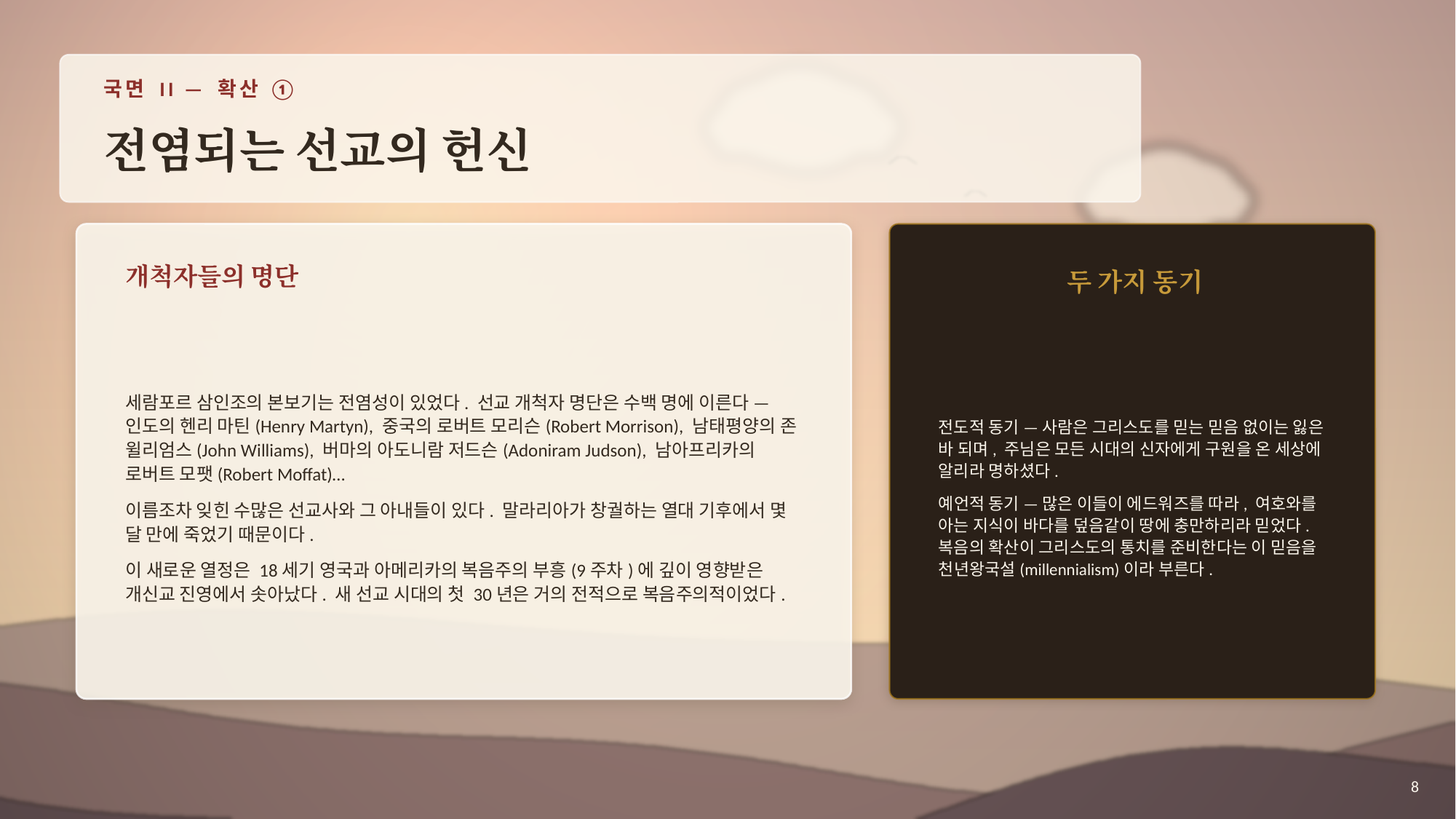

국면 II — 확산 ①
전염되는 선교의 헌신

개척자들의 명단
두 가지 동기
세람포르 삼인조의 본보기는 전염성이 있었다. 선교 개척자 명단은 수백 명에 이른다 — 인도의 헨리 마틴(Henry Martyn), 중국의 로버트 모리슨(Robert Morrison), 남태평양의 존 윌리엄스(John Williams), 버마의 아도니람 저드슨(Adoniram Judson), 남아프리카의 로버트 모팻(Robert Moffat)…
이름조차 잊힌 수많은 선교사와 그 아내들이 있다. 말라리아가 창궐하는 열대 기후에서 몇 달 만에 죽었기 때문이다.
이 새로운 열정은 18세기 영국과 아메리카의 복음주의 부흥(9주차)에 깊이 영향받은 개신교 진영에서 솟아났다. 새 선교 시대의 첫 30년은 거의 전적으로 복음주의적이었다.
전도적 동기 — 사람은 그리스도를 믿는 믿음 없이는 잃은 바 되며, 주님은 모든 시대의 신자에게 구원을 온 세상에 알리라 명하셨다.
예언적 동기 — 많은 이들이 에드워즈를 따라, 여호와를 아는 지식이 바다를 덮음같이 땅에 충만하리라 믿었다. 복음의 확산이 그리스도의 통치를 준비한다는 이 믿음을 천년왕국설(millennialism)이라 부른다.
8